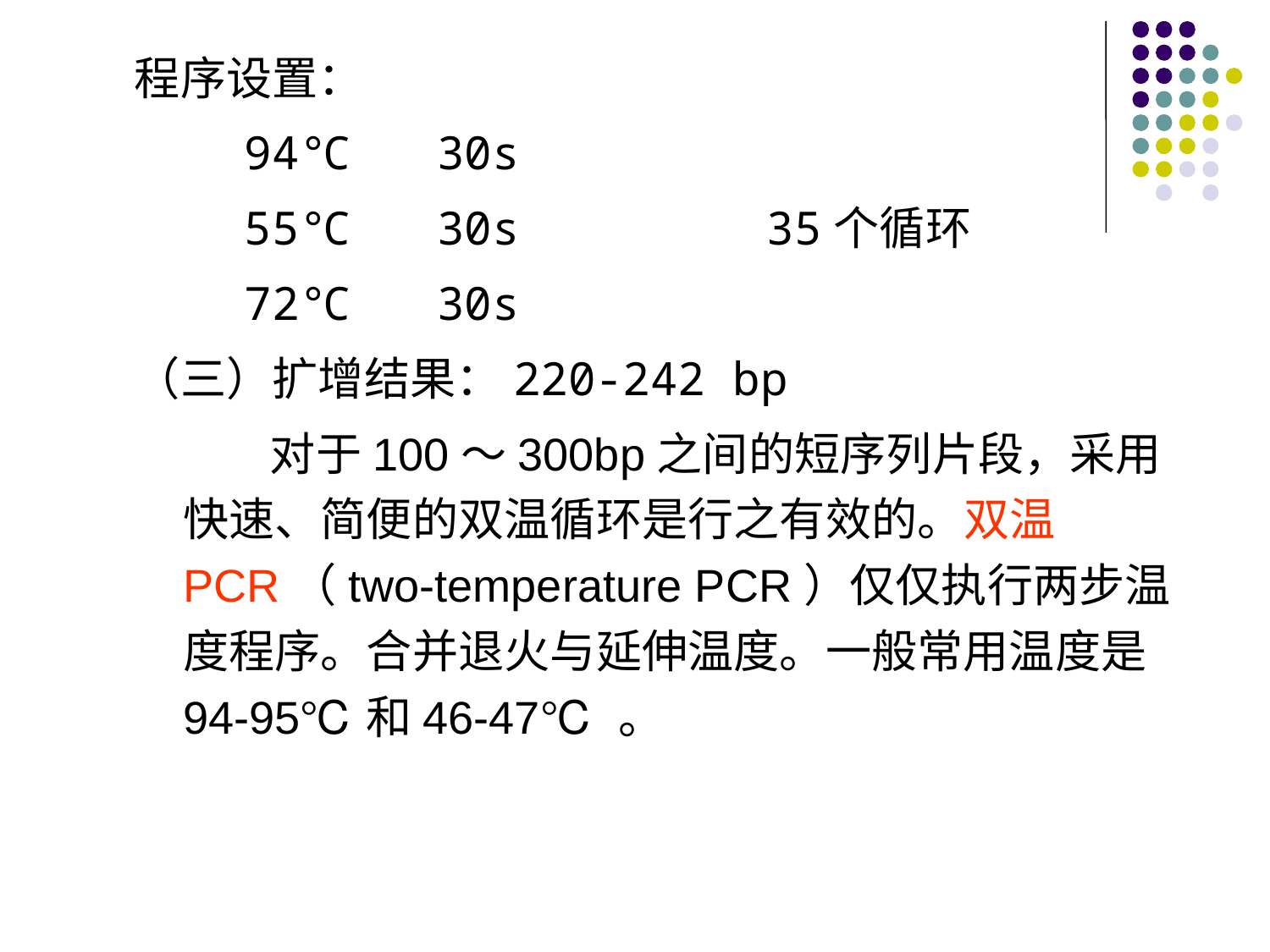

程序设置：
    94℃   30s
    55℃   30s         35个循环
    72℃   30s
（三）扩增结果：220-242 bp
            对于100～300bp之间的短序列片段，采用快速、简便的双温循环是行之有效的。双温PCR（two-temperature PCR）仅仅执行两步温度程序。合并退火与延伸温度。一般常用温度是94-95℃和46-47℃ 。